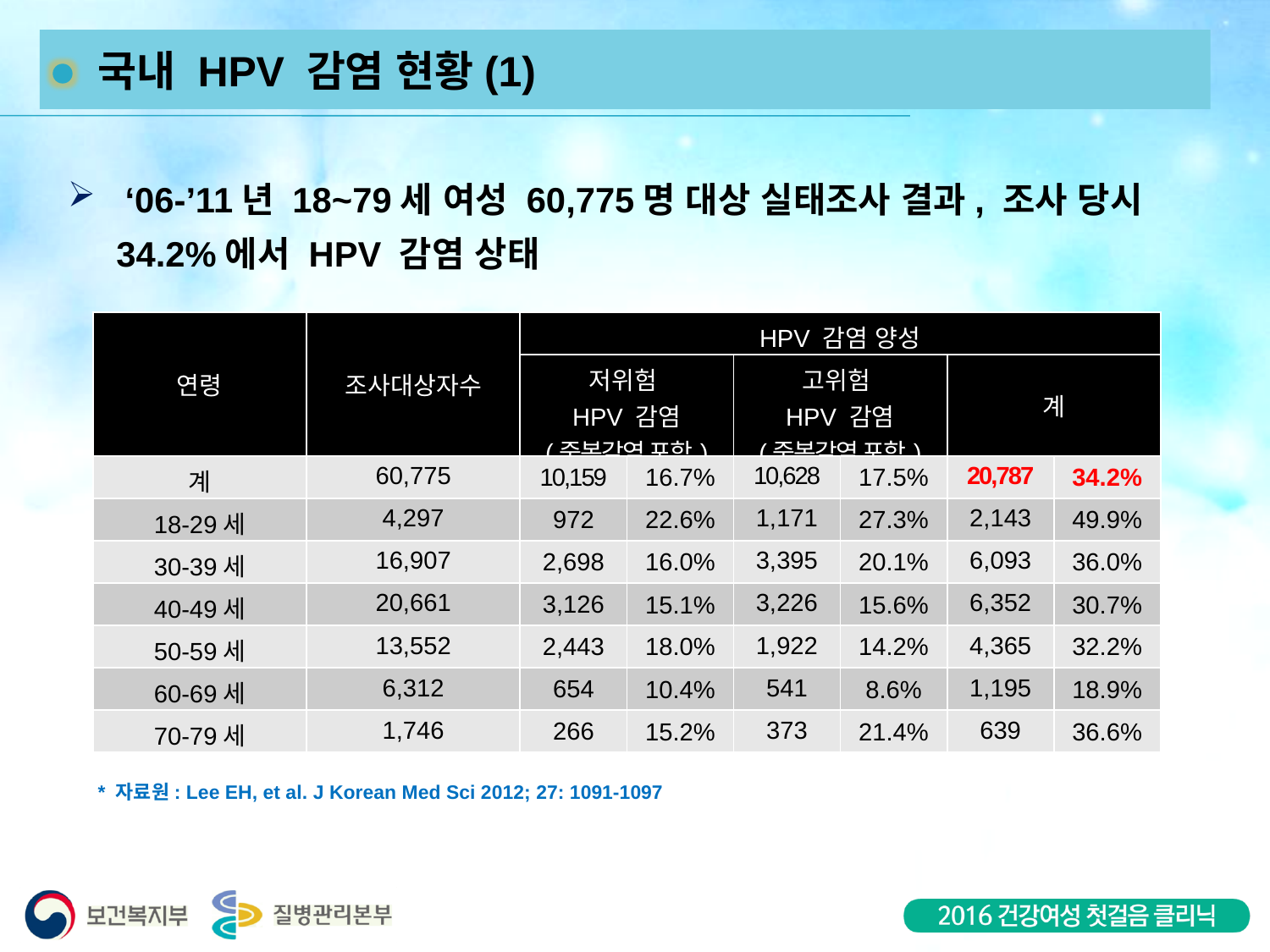

국내 HPV 감염 현황(1)

  ‘06-’11년 18~79세 여성 60,775명 대상 실태조사 결과, 조사 당시
     34.2%에서 HPV 감염 상태

| 연령 | 조사대상자수 | HPV 감염 양성 |  |  |  |  |  |
| --- | --- | --- | --- | --- | --- | --- | --- |
|  |  | 저위험 HPV 감염 (중복감염 포함) |  | 고위험 HPV 감염 (중복감염 포함) |  | 계 |  |
| 계 | 60,775 | 10,159 | 16.7% | 10,628 | 17.5% | 20,787 | 34.2% |
| 18-29세 | 4,297 | 972 | 22.6% | 1,171 | 27.3% | 2,143 | 49.9% |
| 30-39세 | 16,907 | 2,698 | 16.0% | 3,395 | 20.1% | 6,093 | 36.0% |
| 40-49세 | 20,661 | 3,126 | 15.1% | 3,226 | 15.6% | 6,352 | 30.7% |
| 50-59세 | 13,552 | 2,443 | 18.0% | 1,922 | 14.2% | 4,365 | 32.2% |
| 60-69세 | 6,312 | 654 | 10.4% | 541 | 8.6% | 1,195 | 18.9% |
| 70-79세 | 1,746 | 266 | 15.2% | 373 | 21.4% | 639 | 36.6% |
* 자료원: Lee EH, et al. J Korean Med Sci 2012; 27: 1091-1097